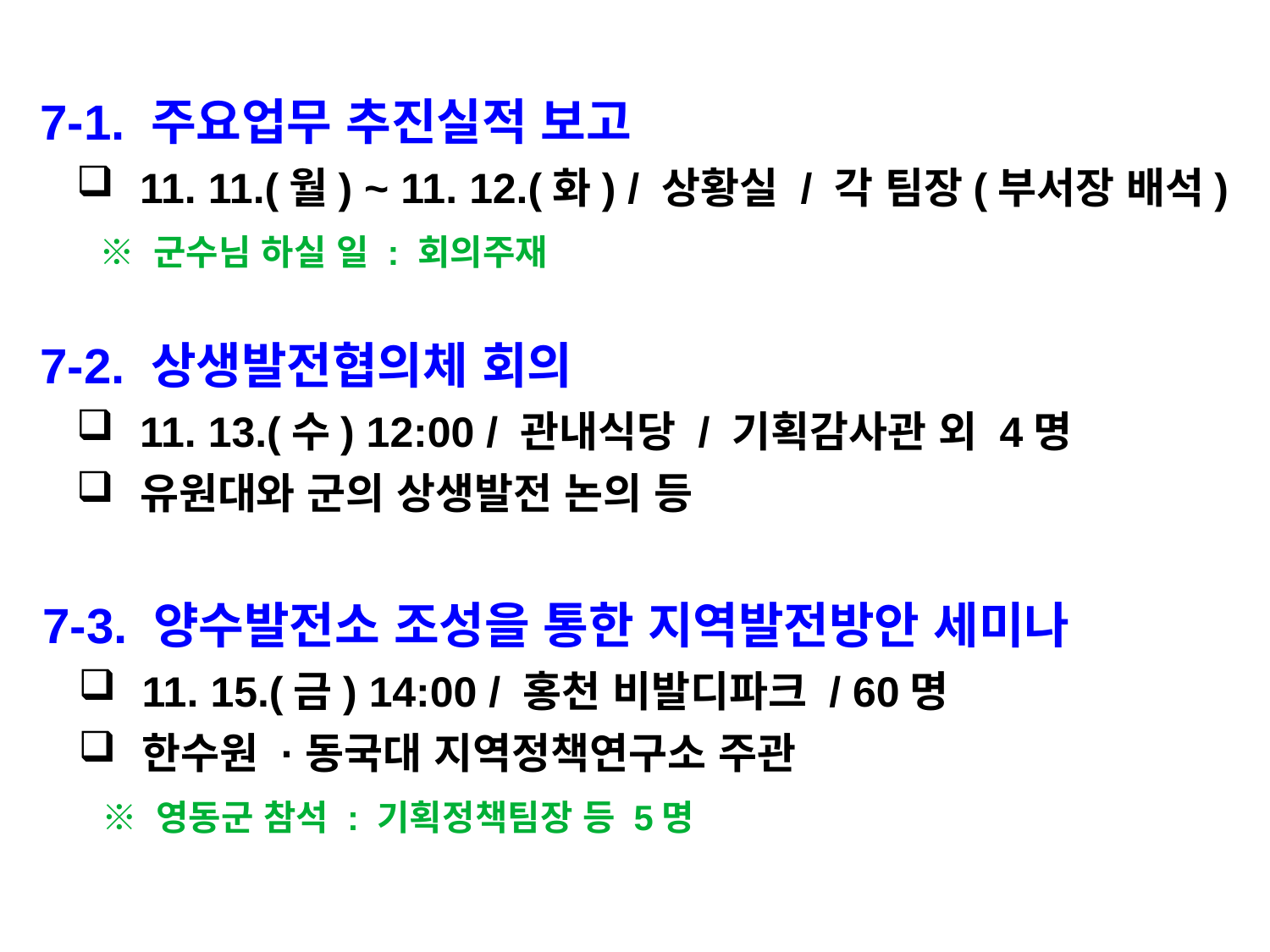

7-1. 주요업무 추진실적 보고
11. 11.(월) ~ 11. 12.(화) / 상황실 / 각 팀장(부서장 배석)
  ※ 군수님 하실 일 : 회의주재

  7-2. 상생발전협의체 회의
11. 13.(수) 12:00 / 관내식당 / 기획감사관 외 4명
유원대와 군의 상생발전 논의 등

  7-3. 양수발전소 조성을 통한 지역발전방안 세미나
11. 15.(금) 14:00 / 홍천 비발디파크 / 60명
한수원 ·동국대 지역정책연구소 주관
  ※ 영동군 참석 : 기획정책팀장 등 5명